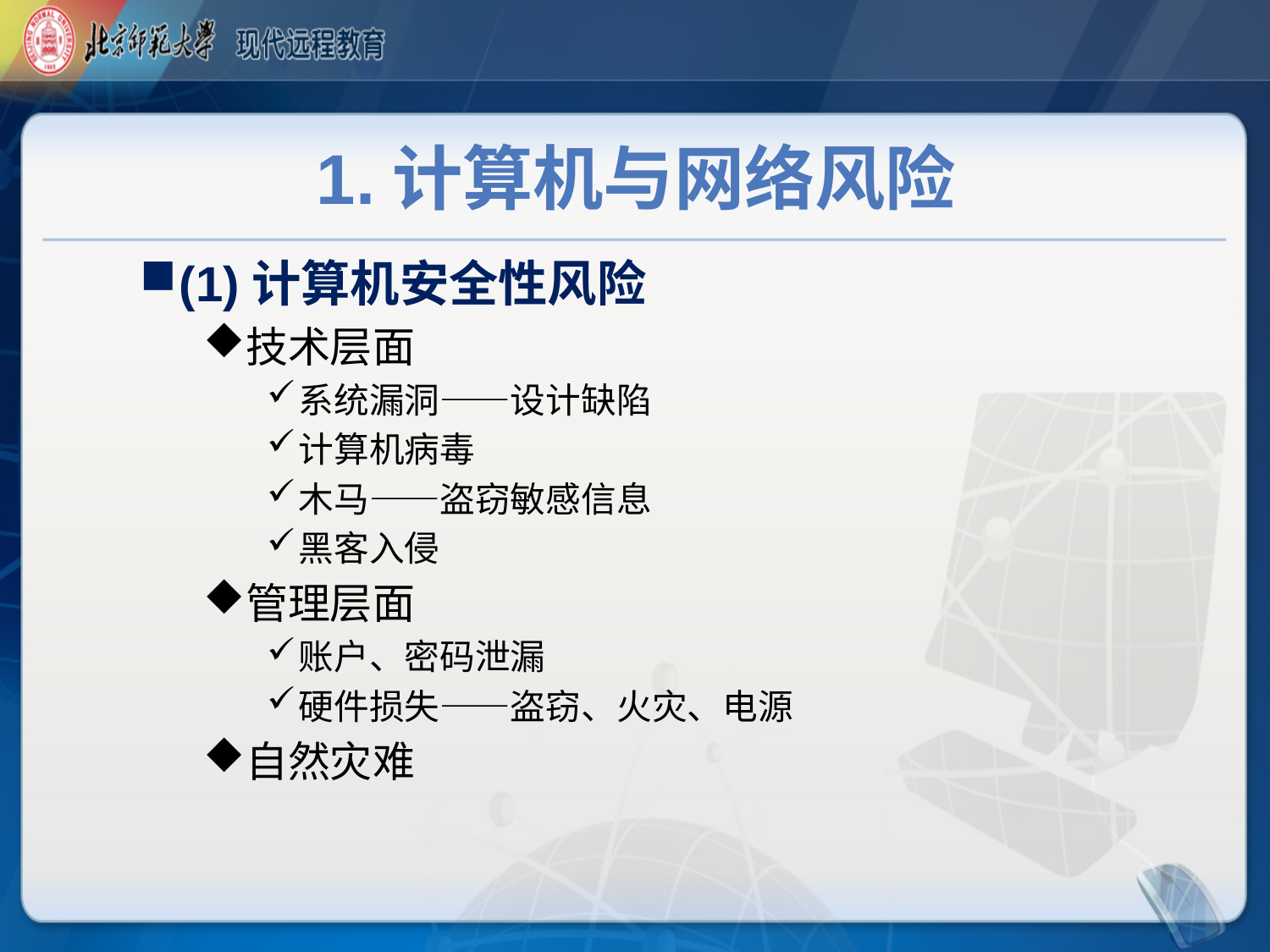

# 1.计算机与网络风险
(1)计算机安全性风险
技术层面
系统漏洞——设计缺陷
计算机病毒
木马——盗窃敏感信息
黑客入侵
管理层面
账户、密码泄漏
硬件损失——盗窃、火灾、电源
自然灾难